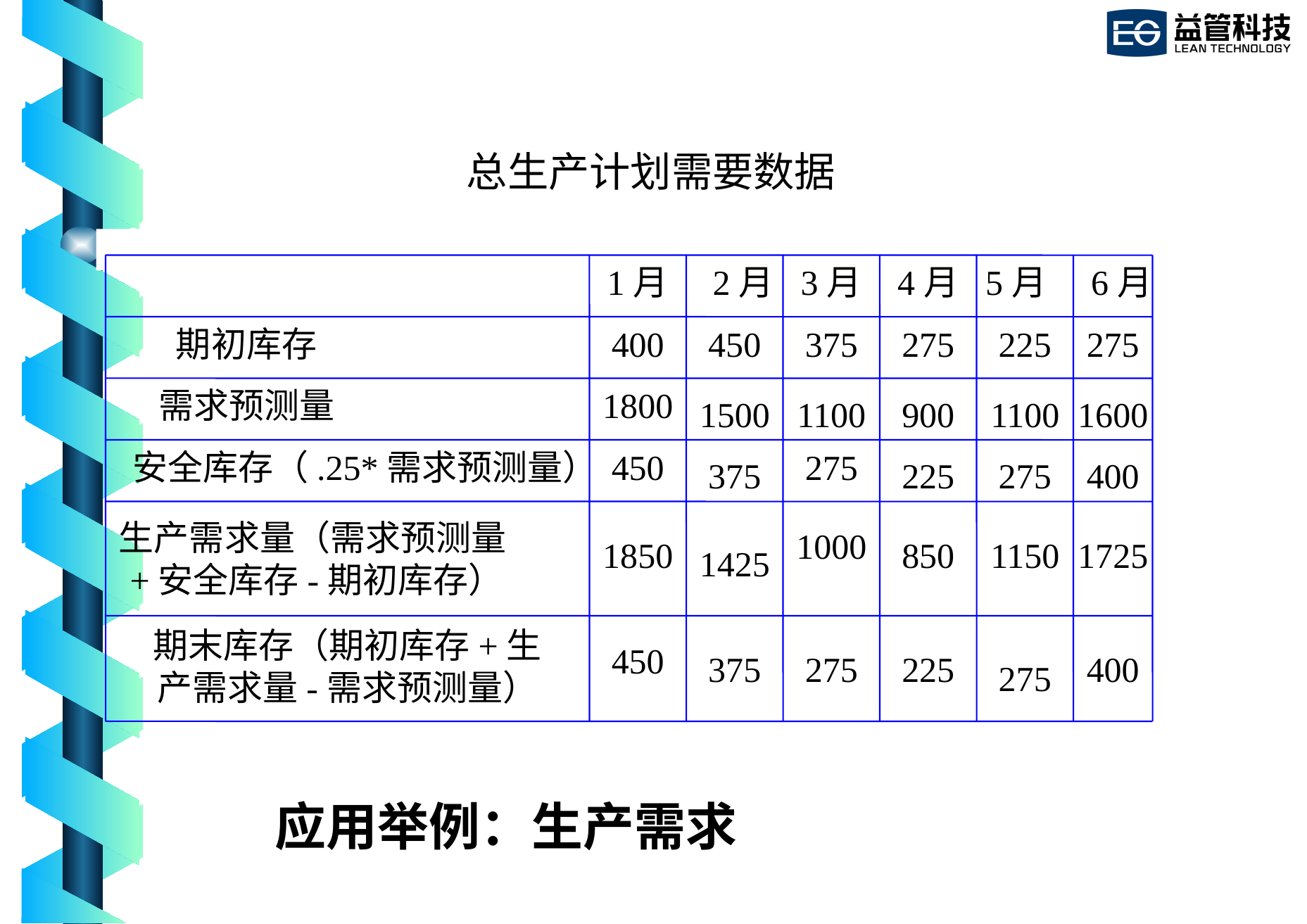

总生产计划需要数据

1月

2月
3月

4月

5月

6月

期初库存

400
450
375
275
225
275
需求预测量

1800
1500
1100
900
1100
1600
安全库存（.25*需求预测量）

450
275
375
225
275
400

生产需求量（需求预测量+安全库存-期初库存）
1000
1850
850
1150
1725
1425

期末库存（期初库存+生产需求量-需求预测量）
450
375
275
225
400
275

# 应用举例：生产需求